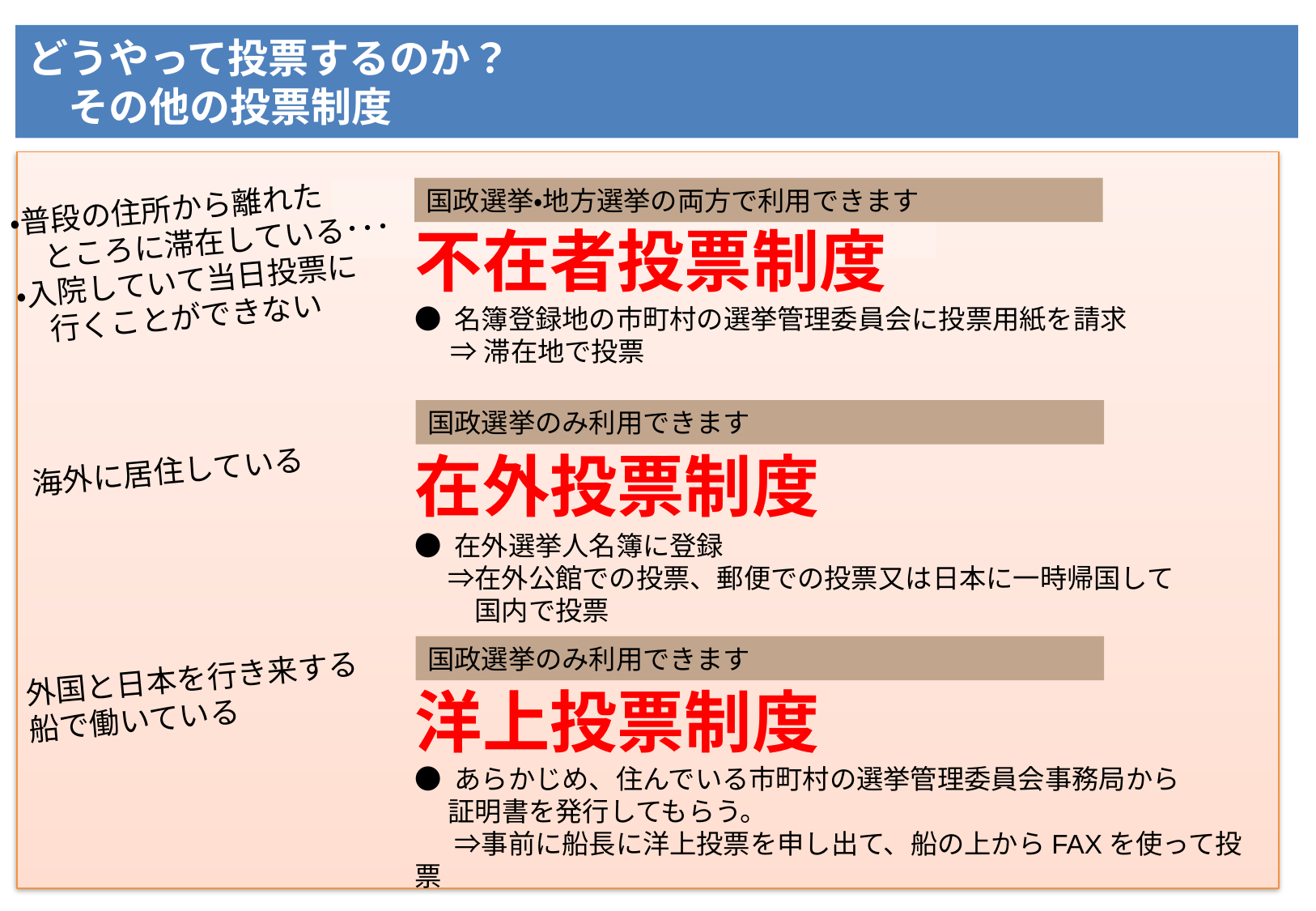

# どうやって投票するのか？ 　その他の投票制度

国政選挙・地方選挙の両方で利用できます

・普段の住所から離れた
　ところに滞在している･･･
・入院していて当日投票に
　行くことができない
不在者投票制度
● 名簿登録地の市町村の選挙管理委員会に投票用紙を請求
	⇒滞在地で投票
国政選挙のみ利用できます
在外投票制度
海外に居住している
● 在外選挙人名簿に登録
　 ⇒在外公館での投票、郵便での投票又は日本に一時帰国して
　　 国内で投票
国政選挙のみ利用できます
外国と日本を行き来する
船で働いている
洋上投票制度
● あらかじめ、住んでいる市町村の選挙管理委員会事務局から
　 証明書を発行してもらう。
 　⇒事前に船長に洋上投票を申し出て、船の上からFAXを使って投票